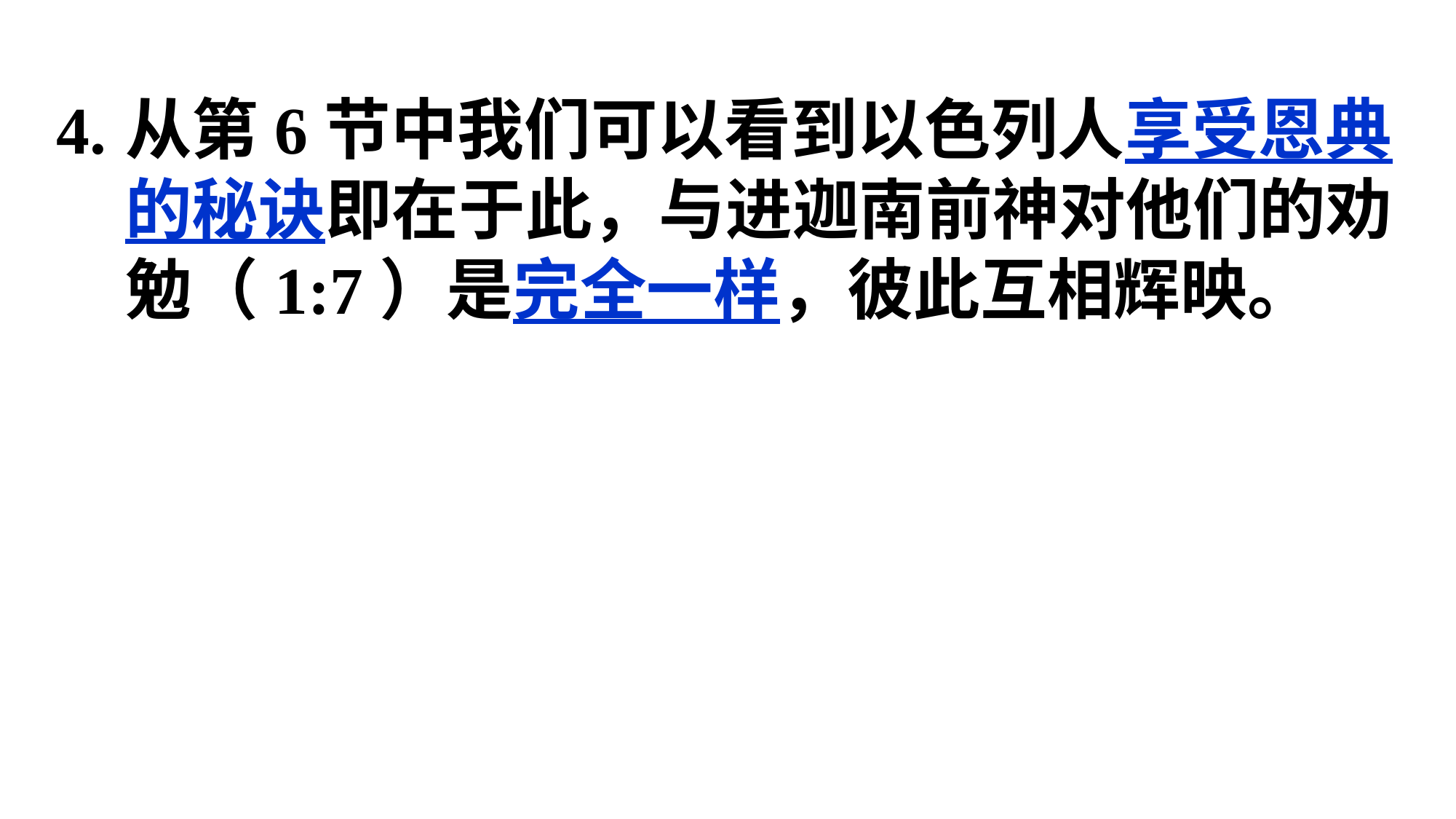

4.	从第6节中我们可以看到以色列人享受恩典的秘诀即在于此，与进迦南前神对他们的劝勉（1:7）是完全一样，彼此互相辉映。